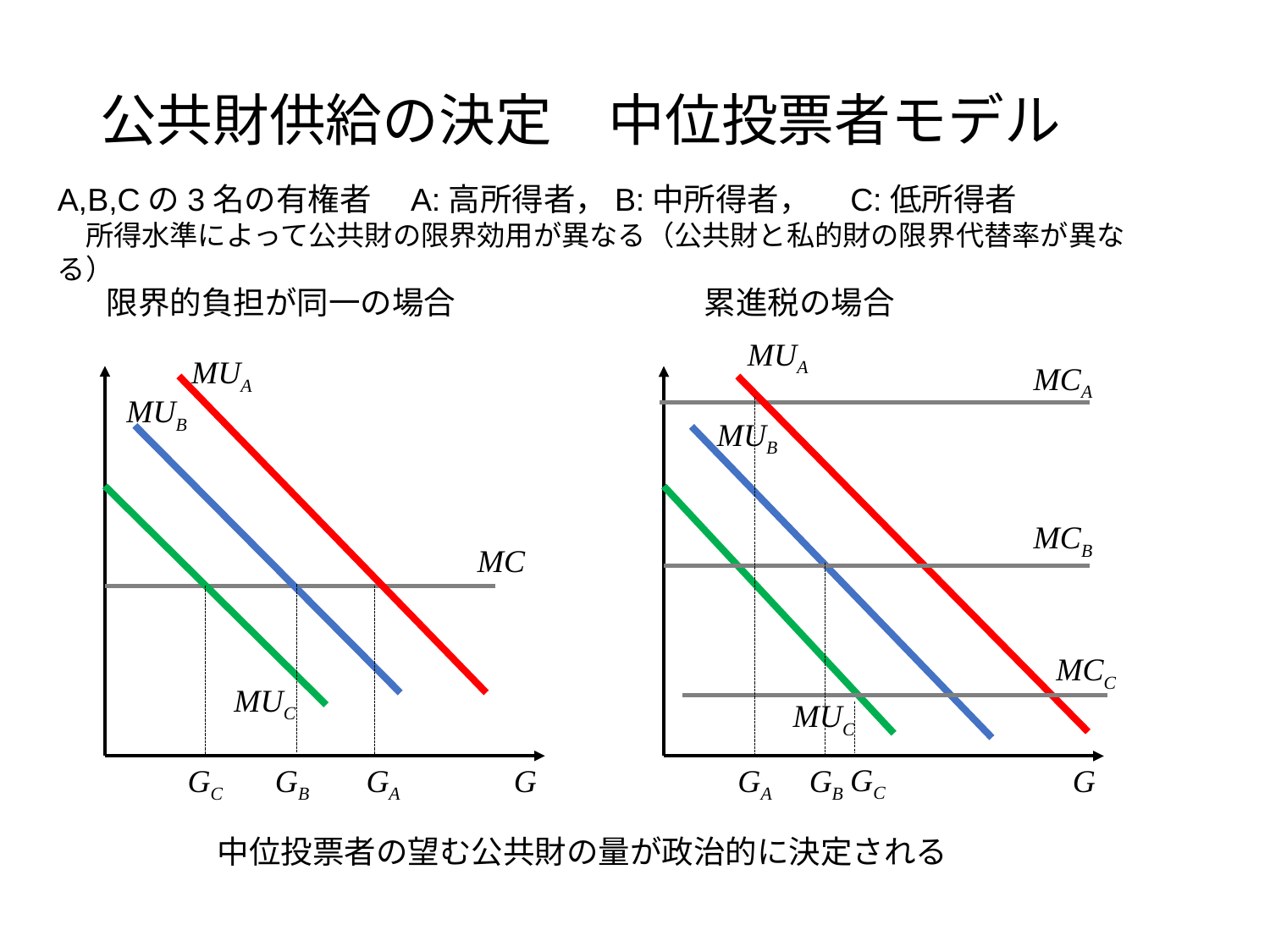

# 公共財供給の決定　中位投票者モデル
A,B,Cの3名の有権者　A:高所得者，B:中所得者，　C:低所得者
　所得水準によって公共財の限界効用が異なる（公共財と私的財の限界代替率が異なる）
限界的負担が同一の場合
累進税の場合
MUA
MUA
MCA
MUB
MUB
MCB
MC
MCC
MUC
MUC
GC
GC
GB
GA
G
GA
GB
G
中位投票者の望む公共財の量が政治的に決定される